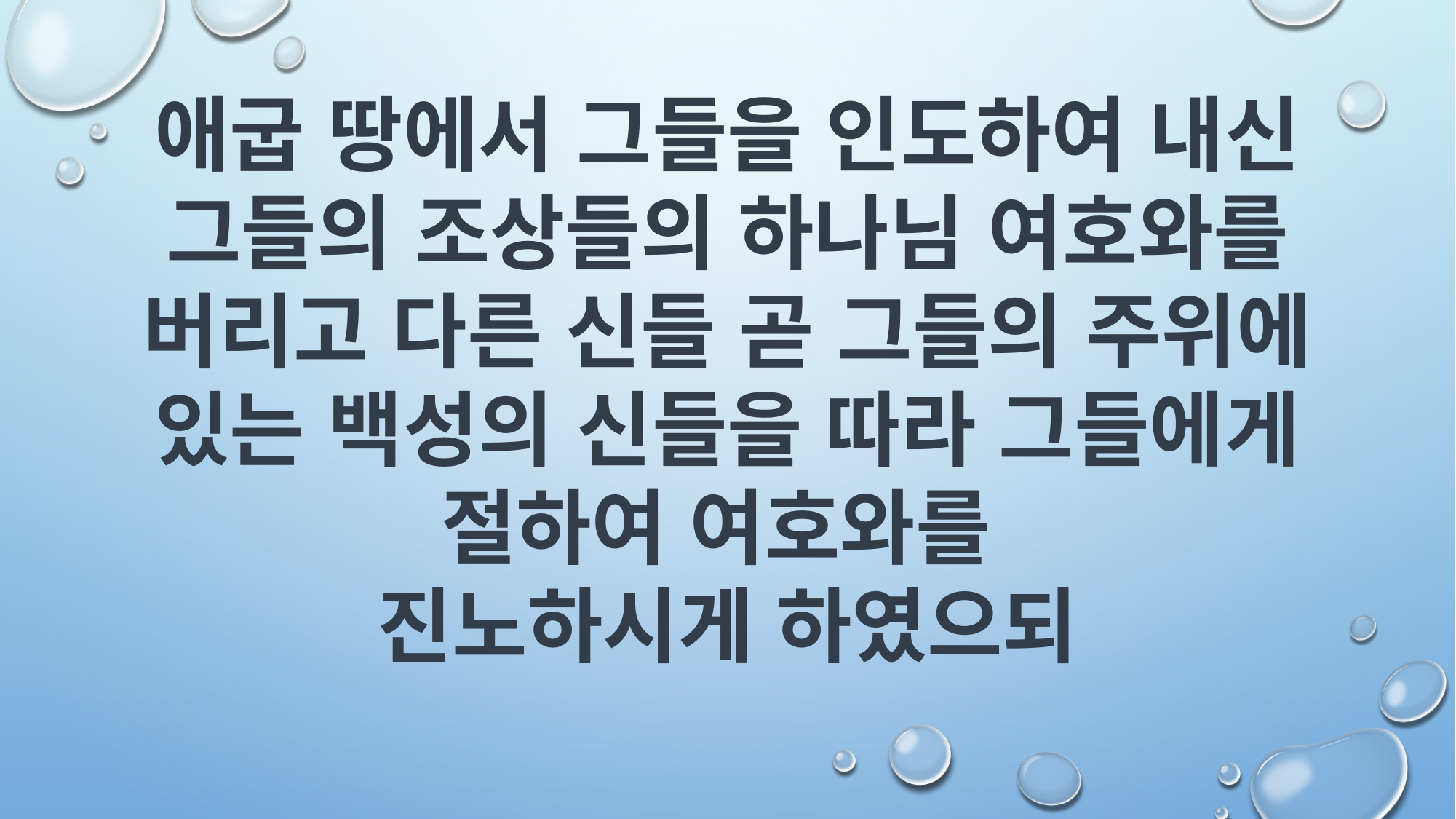

애굽 땅에서 그들을 인도하여 내신 그들의 조상들의 하나님 여호와를 버리고 다른 신들 곧 그들의 주위에 있는 백성의 신들을 따라 그들에게 절하여 여호와를
진노하시게 하였으되